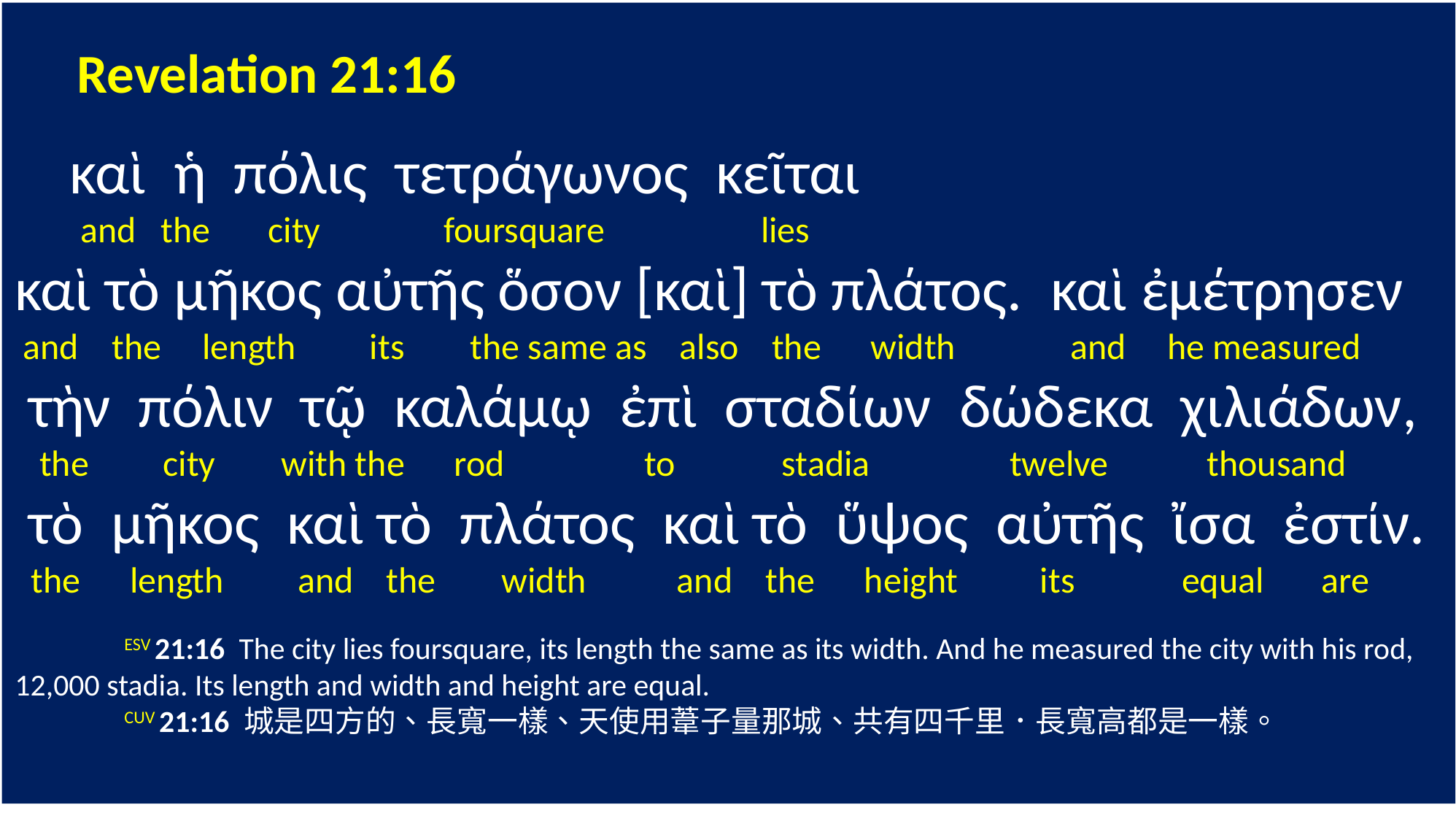

Revelation 21:16

    καὶ  ἡ  πόλις  τετράγωνος  κεῖται
        and   the       city               foursquare                   lies
καὶ τὸ μῆκος αὐτῆς ὅσον [καὶ] τὸ πλάτος.  καὶ ἐμέτρησεν
 and    the     length         its        the same as    also    the      width              and     he measured
 τὴν  πόλιν  τῷ  καλάμῳ  ἐπὶ  σταδίων  δώδεκα  χιλιάδων,
   the         city        with the      rod                 to             stadia                 twelve            thousand
 τὸ  μῆκος  καὶ τὸ  πλάτος  καὶ τὸ  ὕψος  αὐτῆς  ἴσα  ἐστίν.
  the      length         and    the        width           and    the      height          its             equal       are

 	ESV 21:16  The city lies foursquare, its length the same as its width. And he measured the city with his rod, 12,000 stadia. Its length and width and height are equal.
	CUV 21:16 城是四方的、長寬一樣、天使用葦子量那城、共有四千里．長寬高都是一樣。